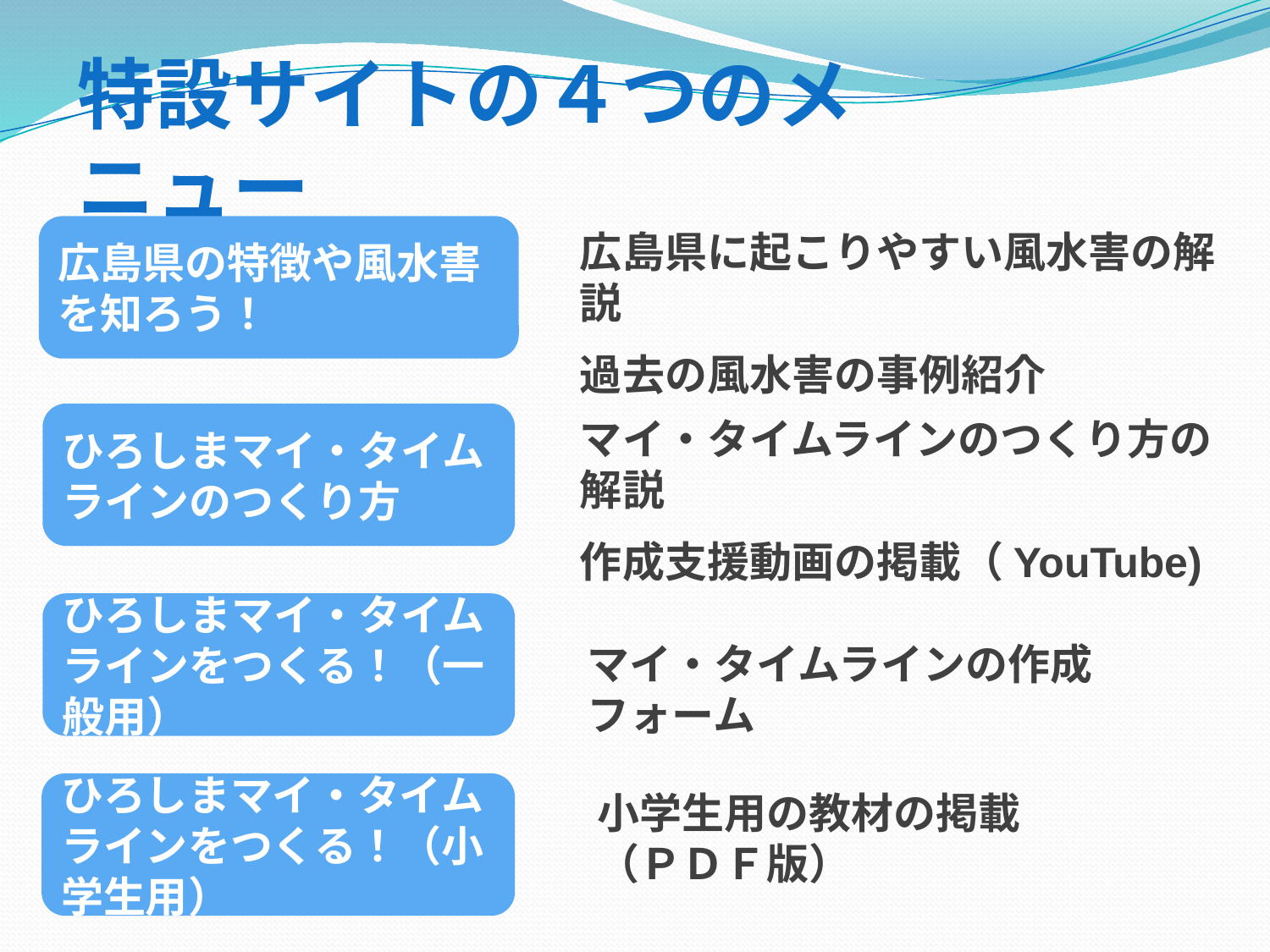

特設サイトの４つのメニュー
広島県の特徴や風水害を知ろう！
広島県に起こりやすい風水害の解説
過去の風水害の事例紹介
ひろしまマイ・タイムラインのつくり方
マイ・タイムラインのつくり方の解説
作成支援動画の掲載（YouTube)
ひろしまマイ・タイムラインをつくる！（一般用）
マイ・タイムラインの作成フォーム
ひろしまマイ・タイムラインをつくる！（小学生用）
小学生用の教材の掲載
（ＰＤＦ版）